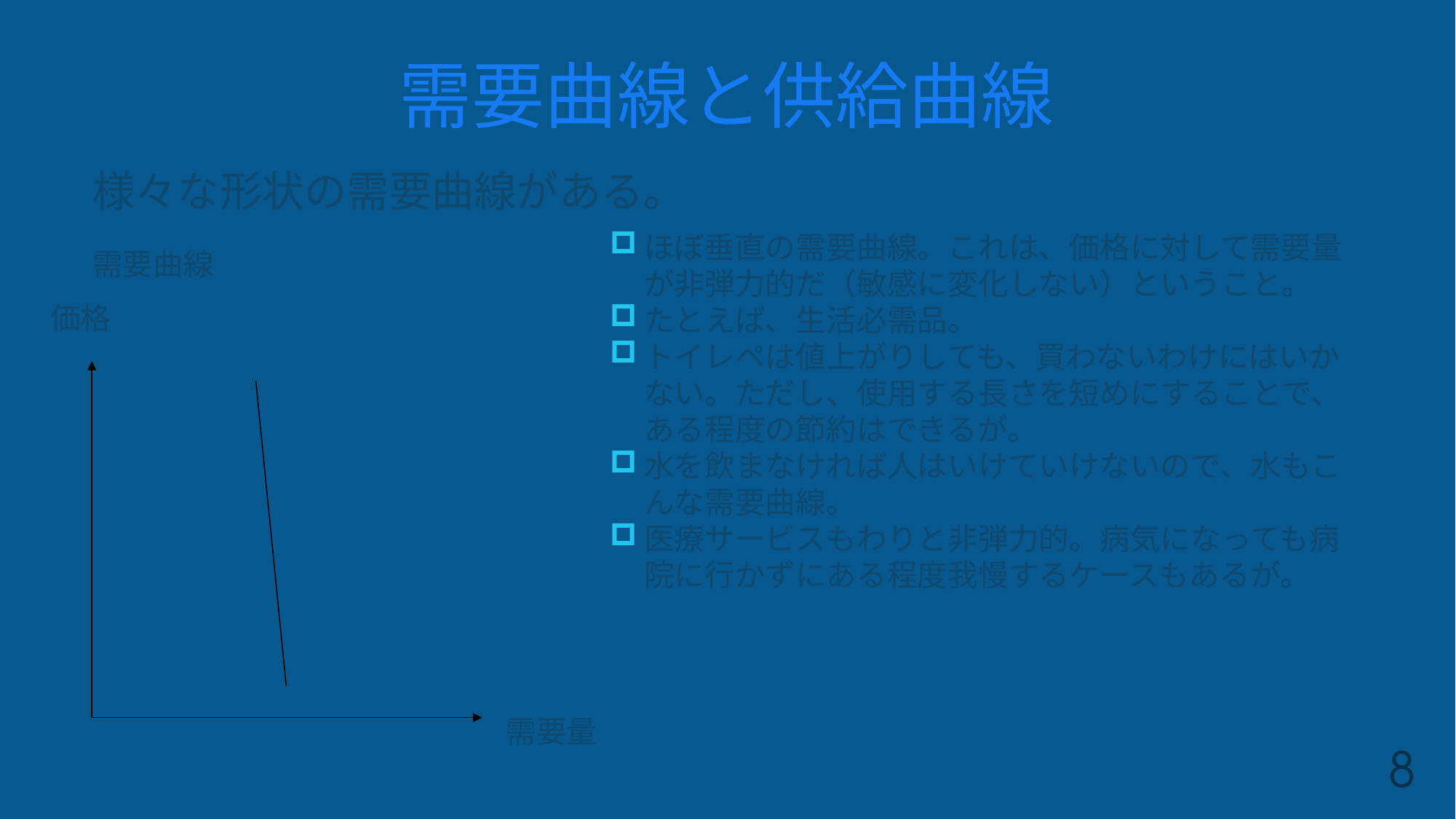

# 需要曲線と供給曲線
　様々な形状の需要曲線がある。
　需要曲線
価格

　　　　　　　　　　　　　　　需要量
ほぼ垂直の需要曲線。これは、価格に対して需要量が非弾力的だ（敏感に変化しない）ということ。
たとえば、生活必需品。
トイレペは値上がりしても、買わないわけにはいかない。ただし、使用する長さを短めにすることで、ある程度の節約はできるが。
水を飲まなければ人はいけていけないので、水もこんな需要曲線。
医療サービスもわりと非弾力的。病気になっても病院に行かずにある程度我慢するケースもあるが。
8